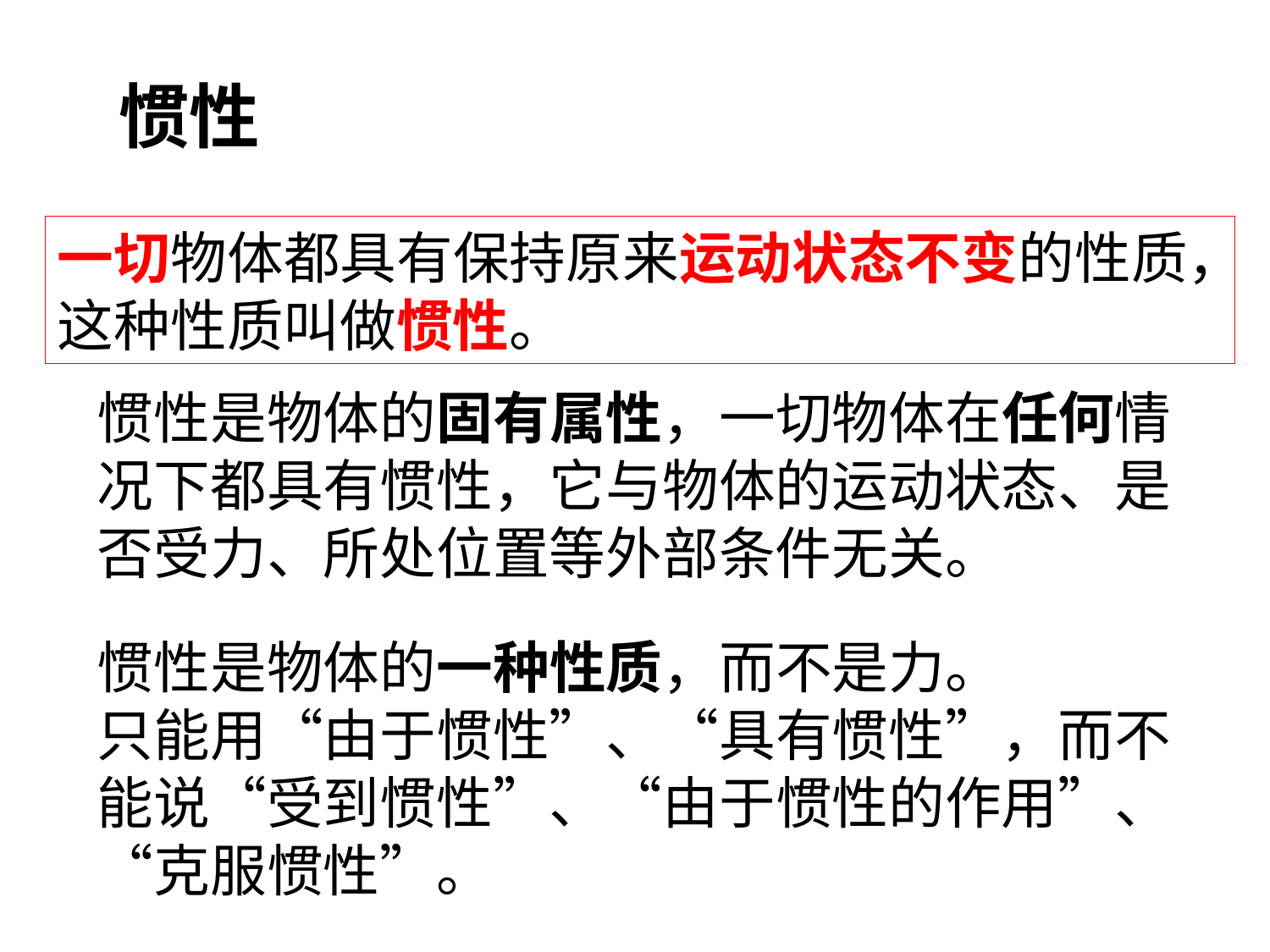

惯性
一切物体都具有保持原来运动状态不变的性质，这种性质叫做惯性。
惯性是物体的固有属性，一切物体在任何情况下都具有惯性，它与物体的运动状态、是否受力、所处位置等外部条件无关。
惯性是物体的一种性质，而不是力。
只能用“由于惯性”、“具有惯性”，而不能说“受到惯性”、“由于惯性的作用”、“克服惯性”。